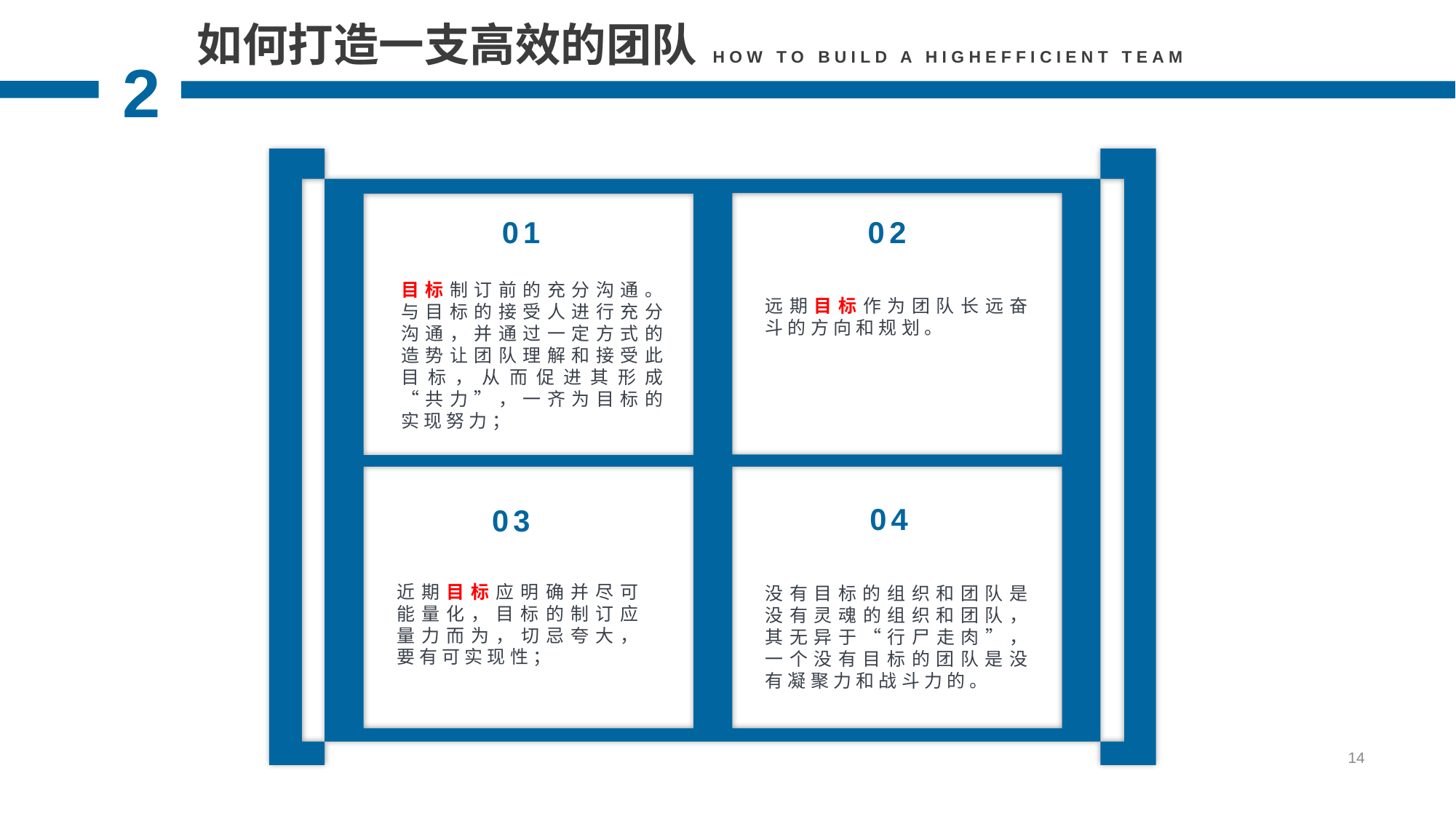

如何打造一支高效的团队
HOW TO BUILD A HIGHEFFICIENT TEAM
2

01
目标制订前的充分沟通。与目标的接受人进行充分沟通，并通过一定方式的造势让团队理解和接受此目标，从而促进其形成“共力”，一齐为目标的实现努力；
02
远期目标作为团队长远奋斗的方向和规划。
04
没有目标的组织和团队是没有灵魂的组织和团队，其无异于“行尸走肉”，一个没有目标的团队是没有凝聚力和战斗力的。
03
近期目标应明确并尽可能量化，目标的制订应量力而为，切忌夸大，要有可实现性；
14